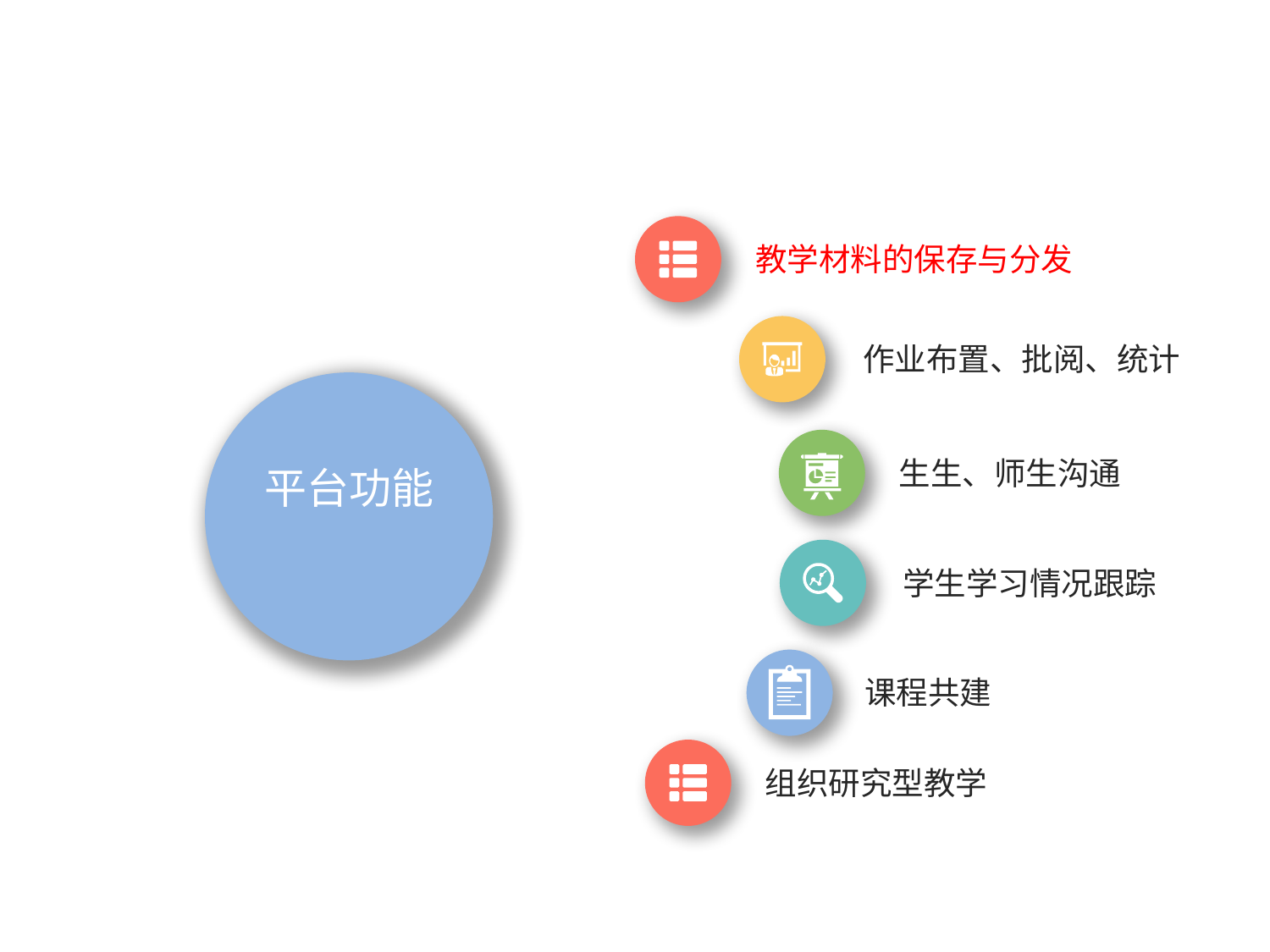

#

教学材料的保存与分发

作业布置、批阅、统计

平台功能

生生、师生沟通

学生学习情况跟踪

课程共建

组织研究型教学